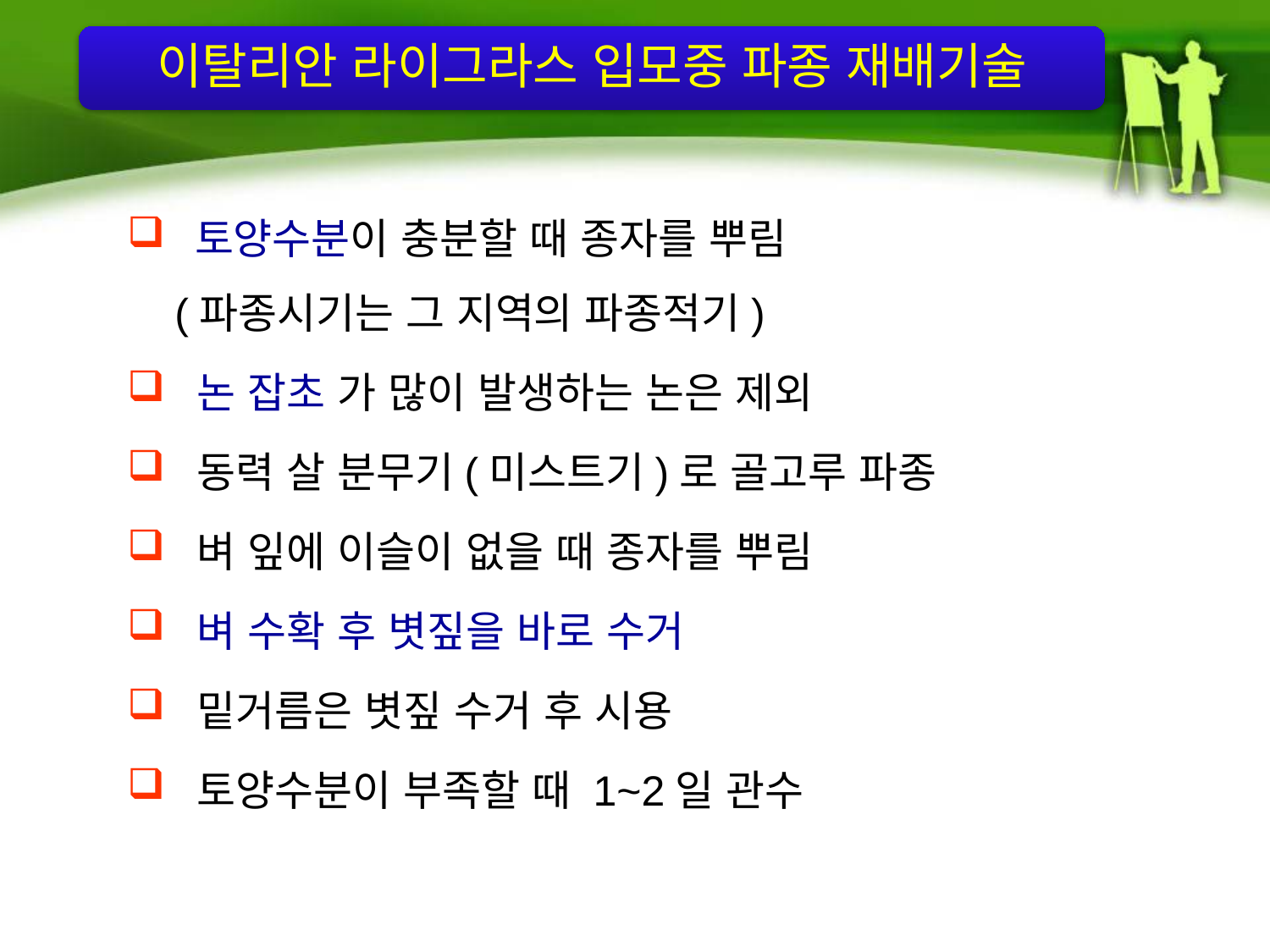

이탈리안 라이그라스 입모중 파종 재배기술
 토양수분이 충분할 때 종자를 뿌림
    (파종시기는 그 지역의 파종적기)
 논 잡초 가 많이 발생하는 논은 제외
 동력 살 분무기(미스트기)로 골고루 파종
 벼 잎에 이슬이 없을 때 종자를 뿌림
 벼 수확 후 볏짚을 바로 수거
 밑거름은 볏짚 수거 후 시용
 토양수분이 부족할 때 1~2일 관수